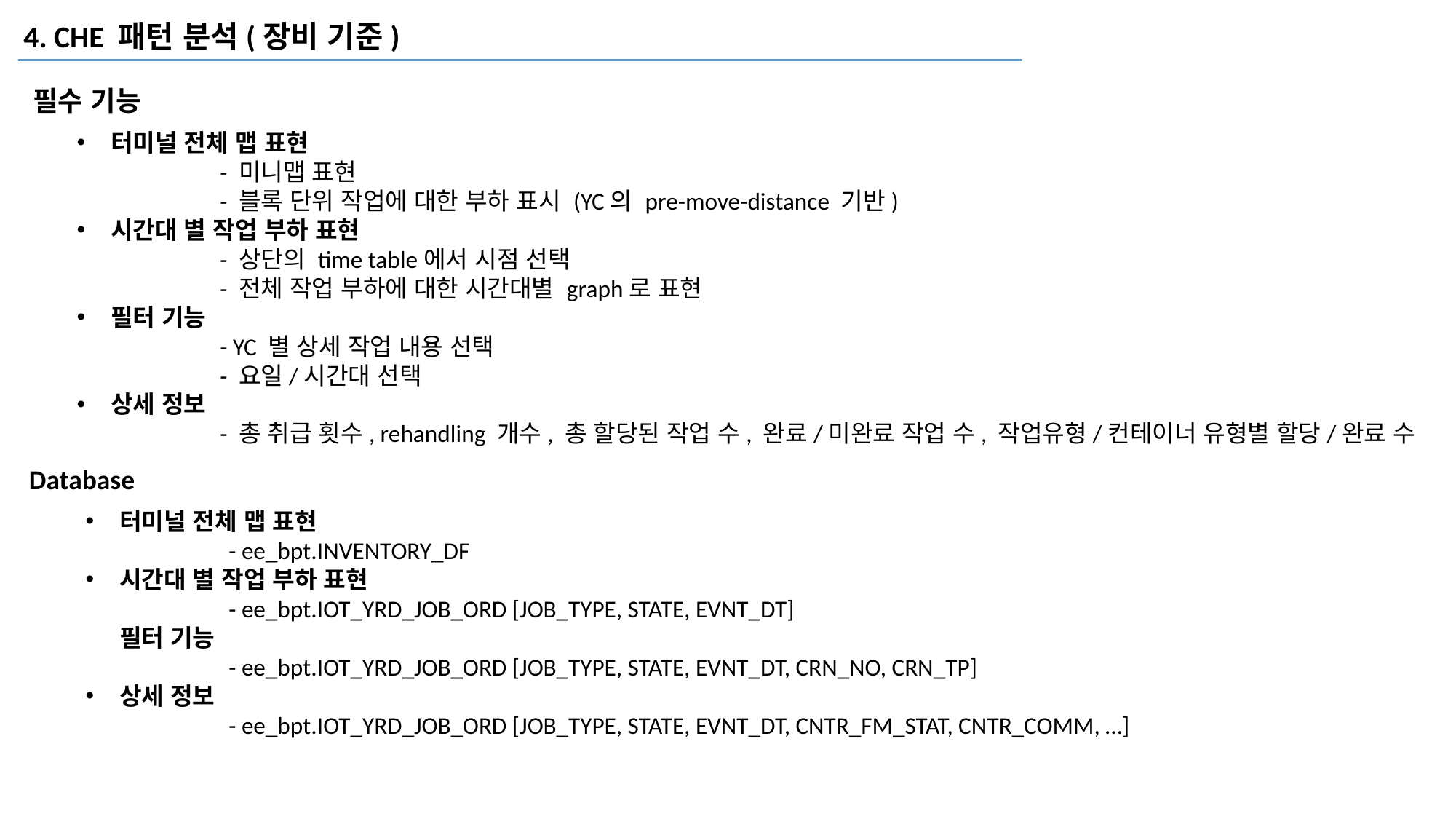

4. CHE 패턴 분석(장비 기준)
필수 기능
터미널 전체 맵 표현
	- 미니맵 표현
	- 블록 단위 작업에 대한 부하 표시 (YC의 pre-move-distance 기반)
시간대 별 작업 부하 표현
	- 상단의 time table에서 시점 선택
	- 전체 작업 부하에 대한 시간대별 graph로 표현
필터 기능
	- YC 별 상세 작업 내용 선택
	- 요일/시간대 선택
상세 정보
	- 총 취급 횟수, rehandling 개수, 총 할당된 작업 수, 완료/미완료 작업 수, 작업유형/컨테이너 유형별 할당/완료 수
Database
터미널 전체 맵 표현
	- ee_bpt.INVENTORY_DF
시간대 별 작업 부하 표현
	- ee_bpt.IOT_YRD_JOB_ORD [JOB_TYPE, STATE, EVNT_DT]
필터 기능
	- ee_bpt.IOT_YRD_JOB_ORD [JOB_TYPE, STATE, EVNT_DT, CRN_NO, CRN_TP]
상세 정보
	- ee_bpt.IOT_YRD_JOB_ORD [JOB_TYPE, STATE, EVNT_DT, CNTR_FM_STAT, CNTR_COMM, …]